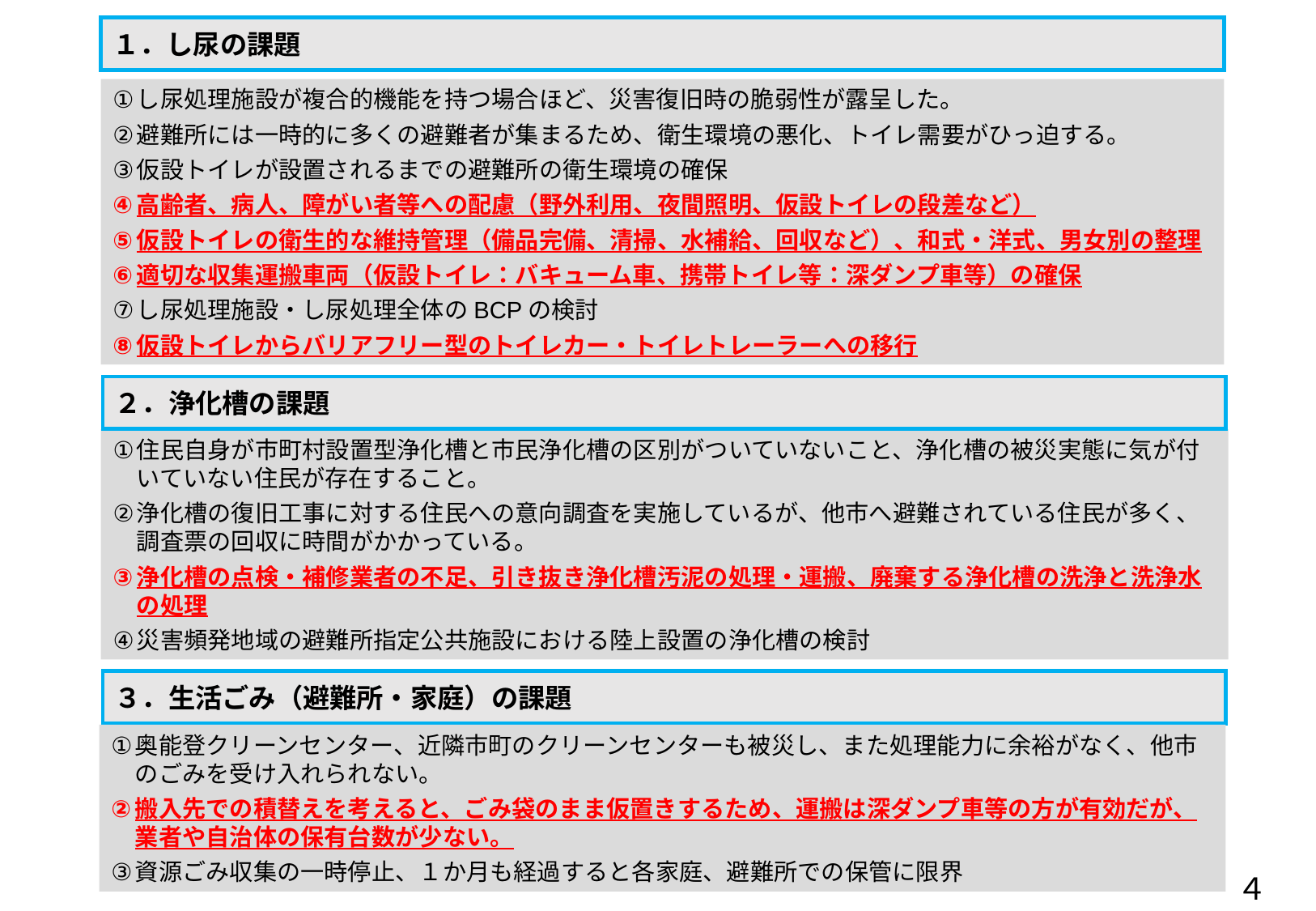

１．し尿の課題
し尿処理施設が複合的機能を持つ場合ほど、災害復旧時の脆弱性が露呈した。
避難所には一時的に多くの避難者が集まるため、衛生環境の悪化、トイレ需要がひっ迫する。
仮設トイレが設置されるまでの避難所の衛生環境の確保
高齢者、病人、障がい者等への配慮（野外利用、夜間照明、仮設トイレの段差など）
仮設トイレの衛生的な維持管理（備品完備、清掃、水補給、回収など）、和式・洋式、男女別の整理
適切な収集運搬車両（仮設トイレ：バキューム車、携帯トイレ等：深ダンプ車等）の確保
し尿処理施設・し尿処理全体のBCPの検討
仮設トイレからバリアフリー型のトイレカー・トイレトレーラーへの移行
２．浄化槽の課題
住民自身が市町村設置型浄化槽と市民浄化槽の区別がついていないこと、浄化槽の被災実態に気が付いていない住民が存在すること。
浄化槽の復旧工事に対する住民への意向調査を実施しているが、他市へ避難されている住民が多く、調査票の回収に時間がかかっている。
浄化槽の点検・補修業者の不足、引き抜き浄化槽汚泥の処理・運搬、廃棄する浄化槽の洗浄と洗浄水の処理
災害頻発地域の避難所指定公共施設における陸上設置の浄化槽の検討
３．生活ごみ（避難所・家庭）の課題
奥能登クリーンセンター、近隣市町のクリーンセンターも被災し、また処理能力に余裕がなく、他市のごみを受け入れられない。
搬入先での積替えを考えると、ごみ袋のまま仮置きするため、運搬は深ダンプ車等の方が有効だが、業者や自治体の保有台数が少ない。
資源ごみ収集の一時停止、１か月も経過すると各家庭、避難所での保管に限界
４